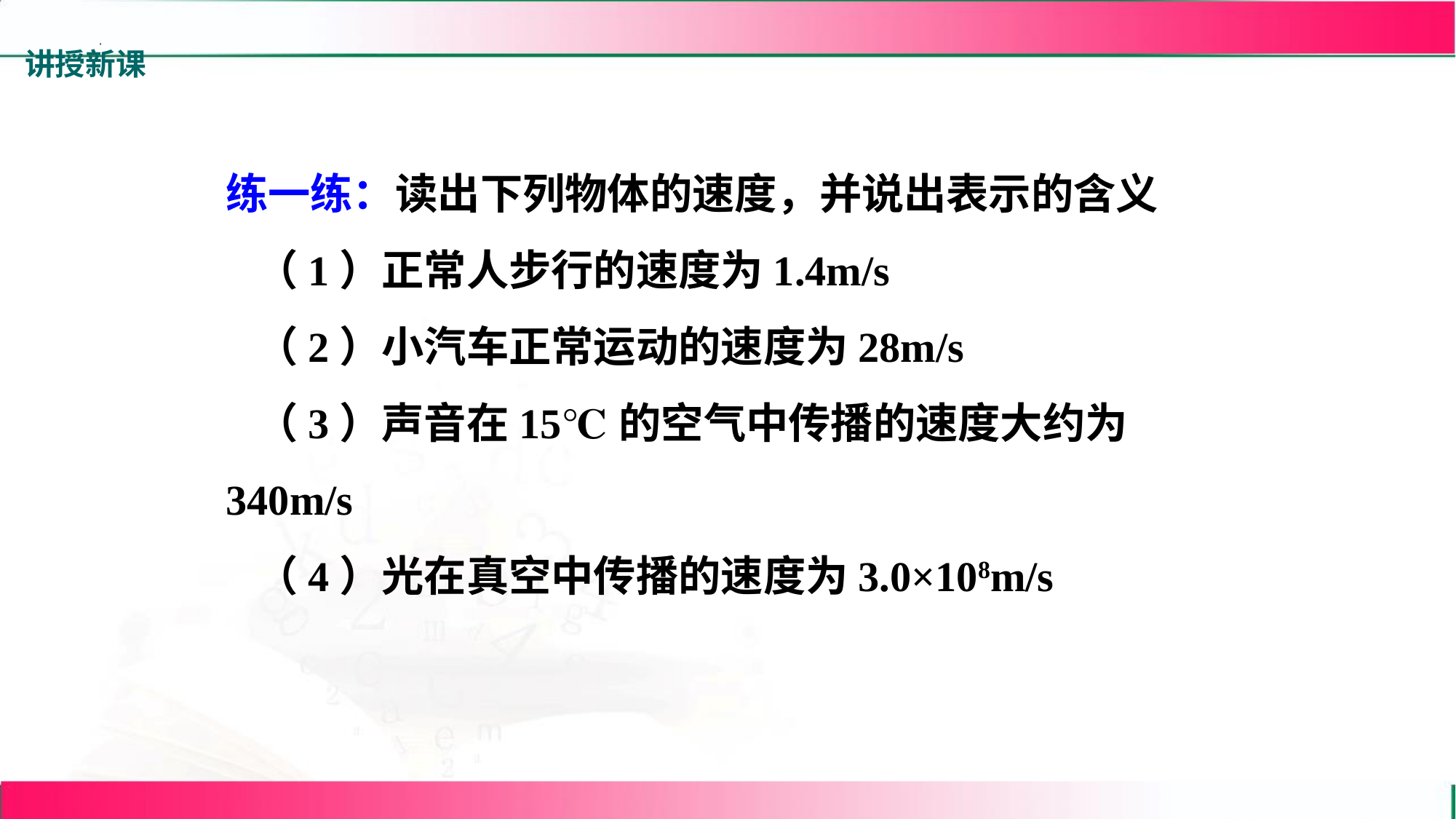

讲授新课
练一练：读出下列物体的速度，并说出表示的含义
  （1）正常人步行的速度为1.4m/s
  （2）小汽车正常运动的速度为28m/s
  （3）声音在15℃的空气中传播的速度大约为340m/s
  （4）光在真空中传播的速度为3.0×108m/s